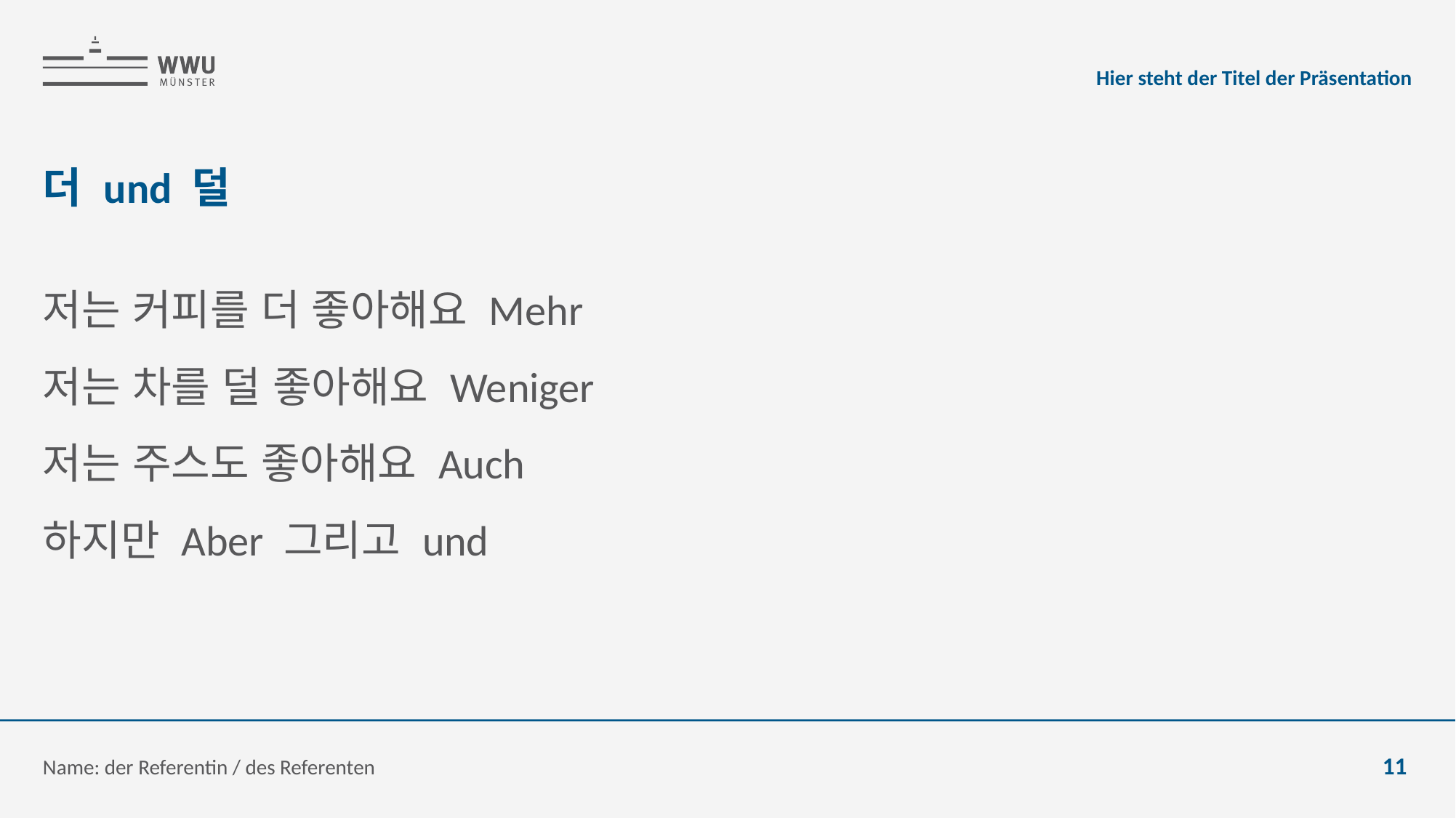

Hier steht der Titel der Präsentation
# 더 und 덜
저는 커피를 더 좋아해요 Mehr
저는 차를 덜 좋아해요 Weniger
저는 주스도 좋아해요 Auch
하지만 Aber 그리고 und
Name: der Referentin / des Referenten
11